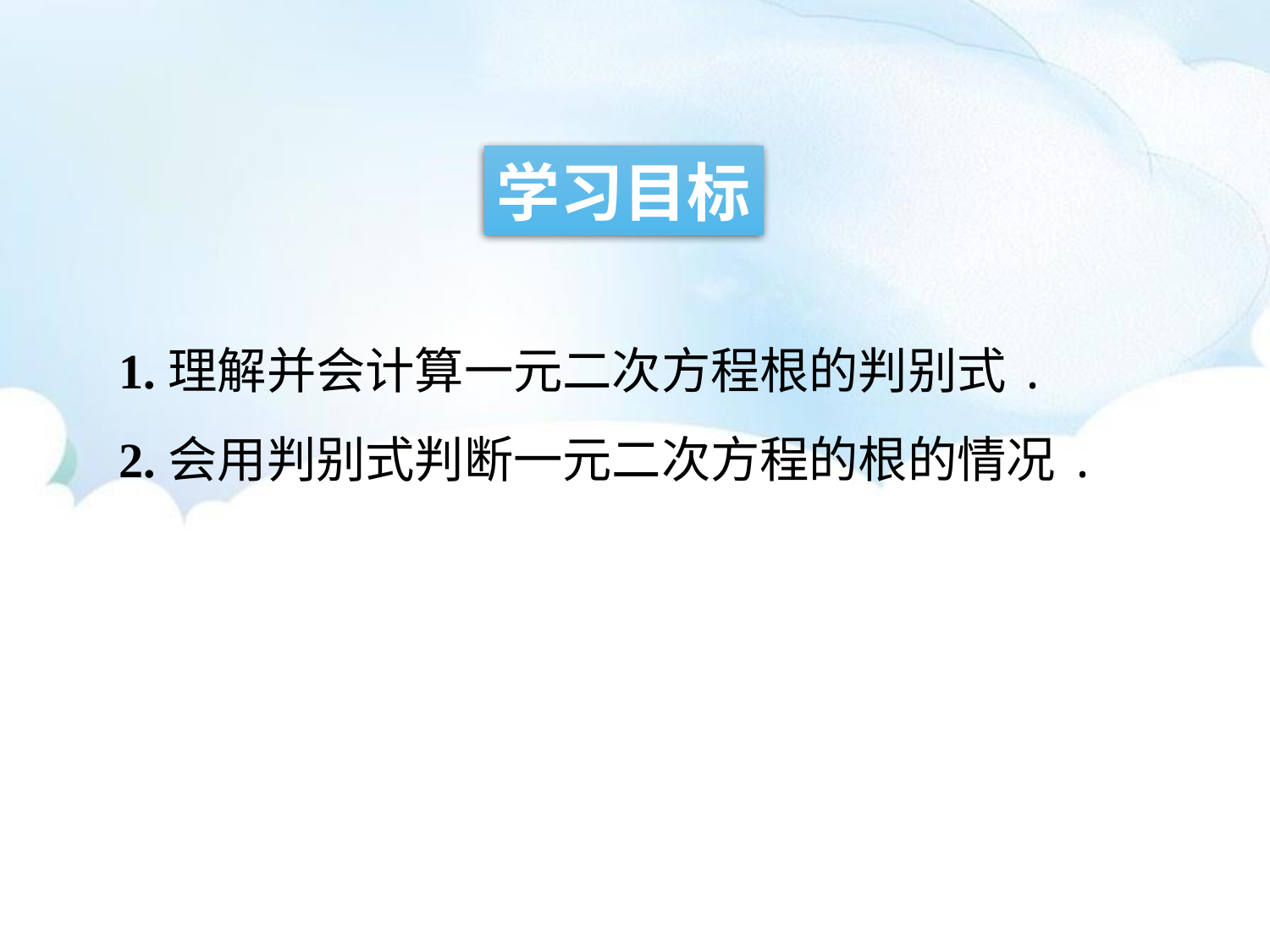

学习目标
1.理解并会计算一元二次方程根的判别式.
2.会用判别式判断一元二次方程的根的情况.